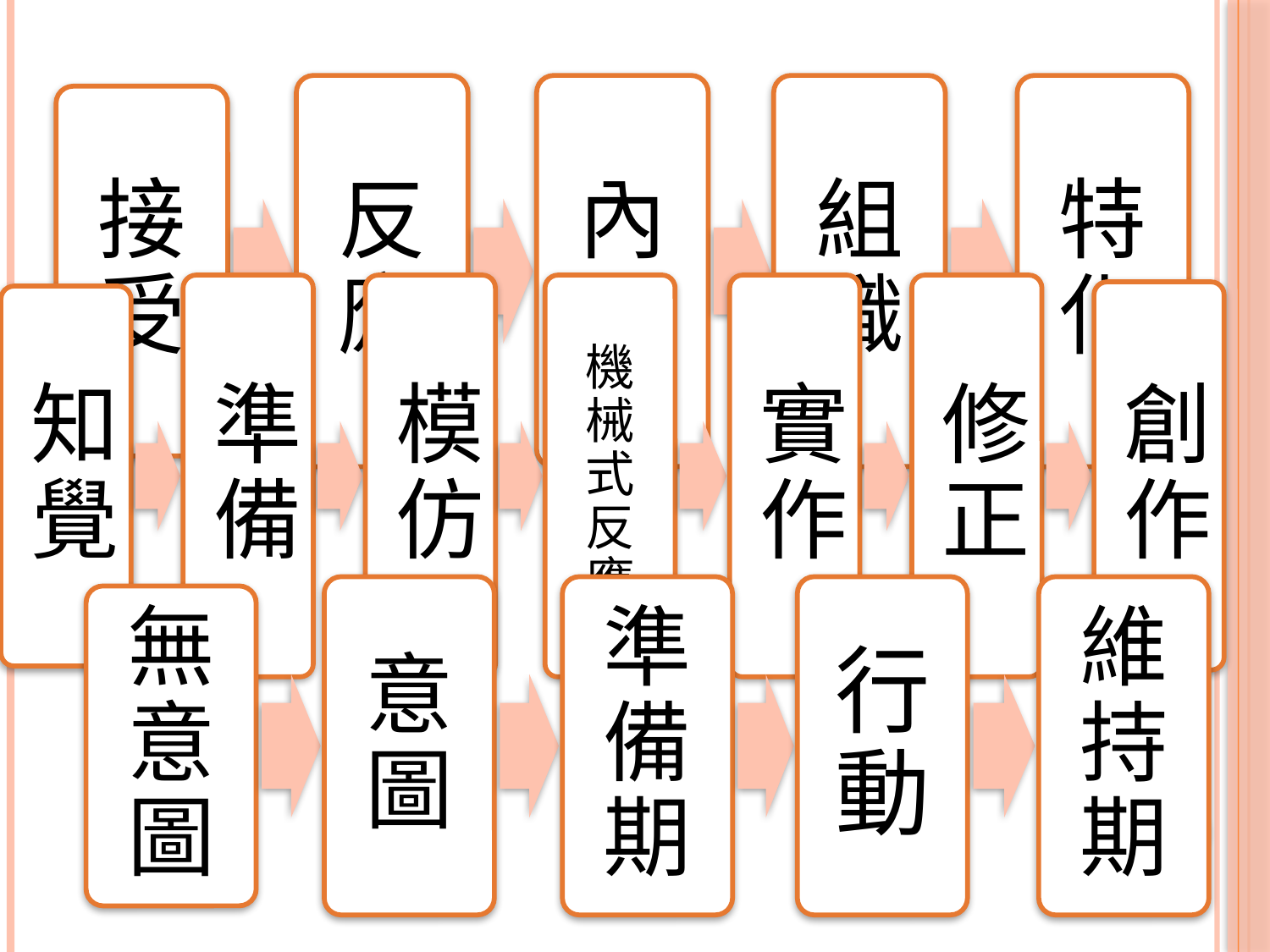

#
接受

反應

內化

組織

特化
知覺

準備

模仿

機械式反應

實作

修正

創作
無意圖

意圖

準備期

行動

維持期
22